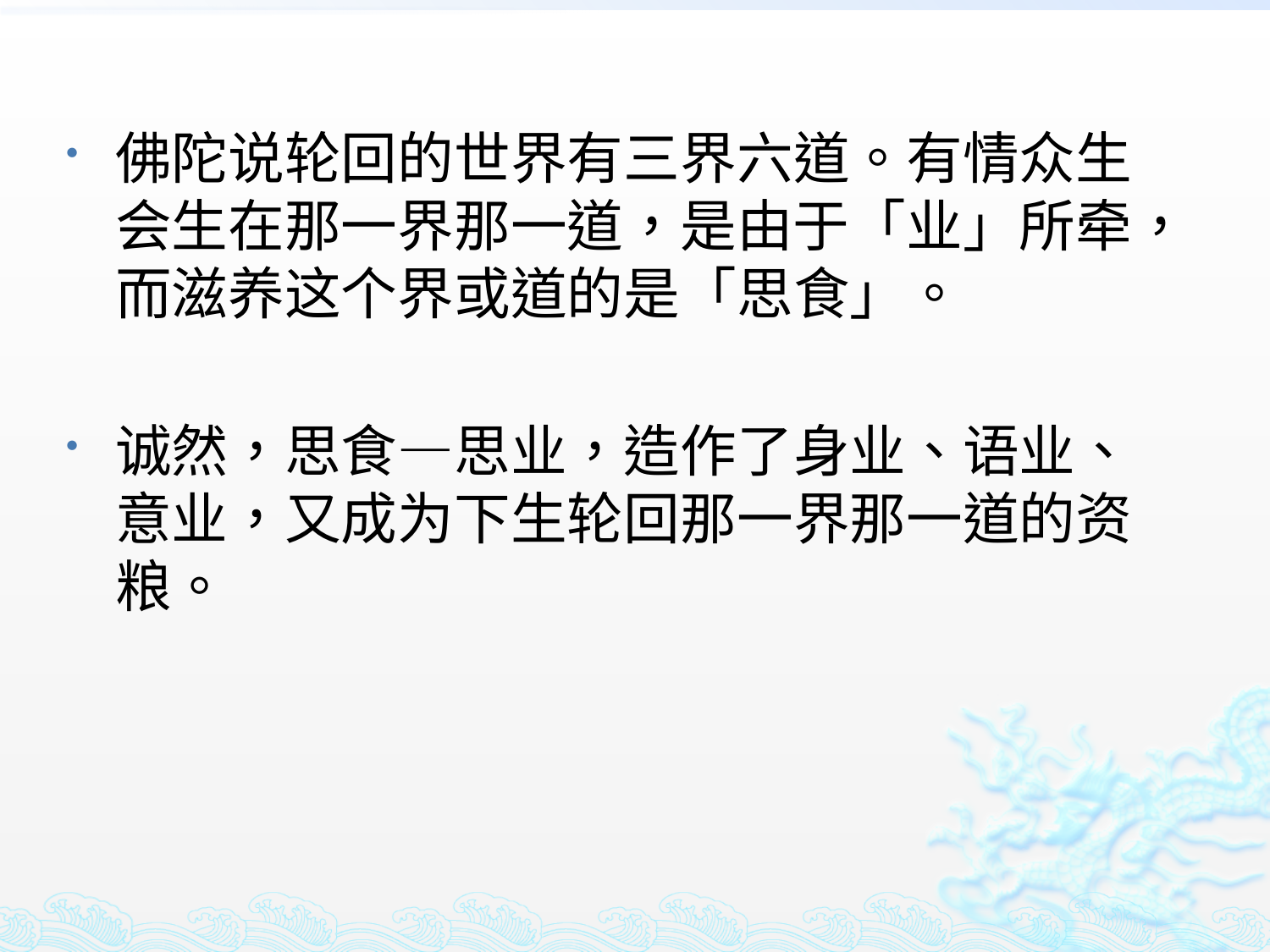

佛陀说轮回的世界有三界六道。有情众生会生在那一界那一道，是由于「业」所牵，而滋养这个界或道的是「思食」。

诚然，思食—思业，造作了身业、语业、意业，又成为下生轮回那一界那一道的资粮。